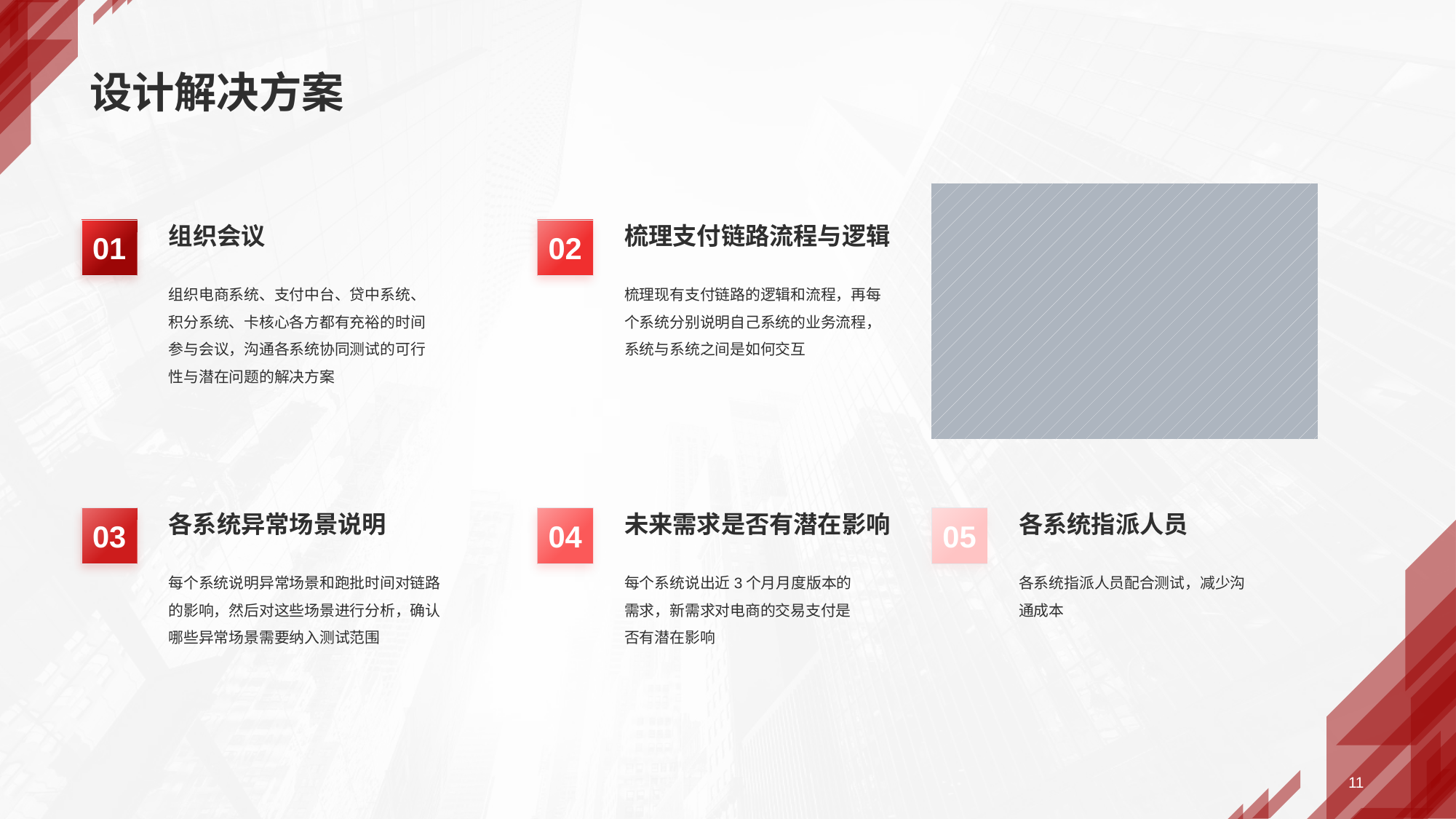

# 设计解决方案

组织会议
组织电商系统、支付中台、贷中系统、积分系统、卡核心各方都有充裕的时间参与会议，沟通各系统协同测试的可行性与潜在问题的解决方案
01
梳理支付链路流程与逻辑
梳理现有支付链路的逻辑和流程，再每个系统分别说明自己系统的业务流程，系统与系统之间是如何交互
02
各系统异常场景说明
每个系统说明异常场景和跑批时间对链路的影响，然后对这些场景进行分析，确认哪些异常场景需要纳入测试范围
03
未来需求是否有潜在影响
每个系统说出近3个月月度版本的需求，新需求对电商的交易支付是否有潜在影响
04
各系统指派人员
各系统指派人员配合测试，减少沟通成本
05
11